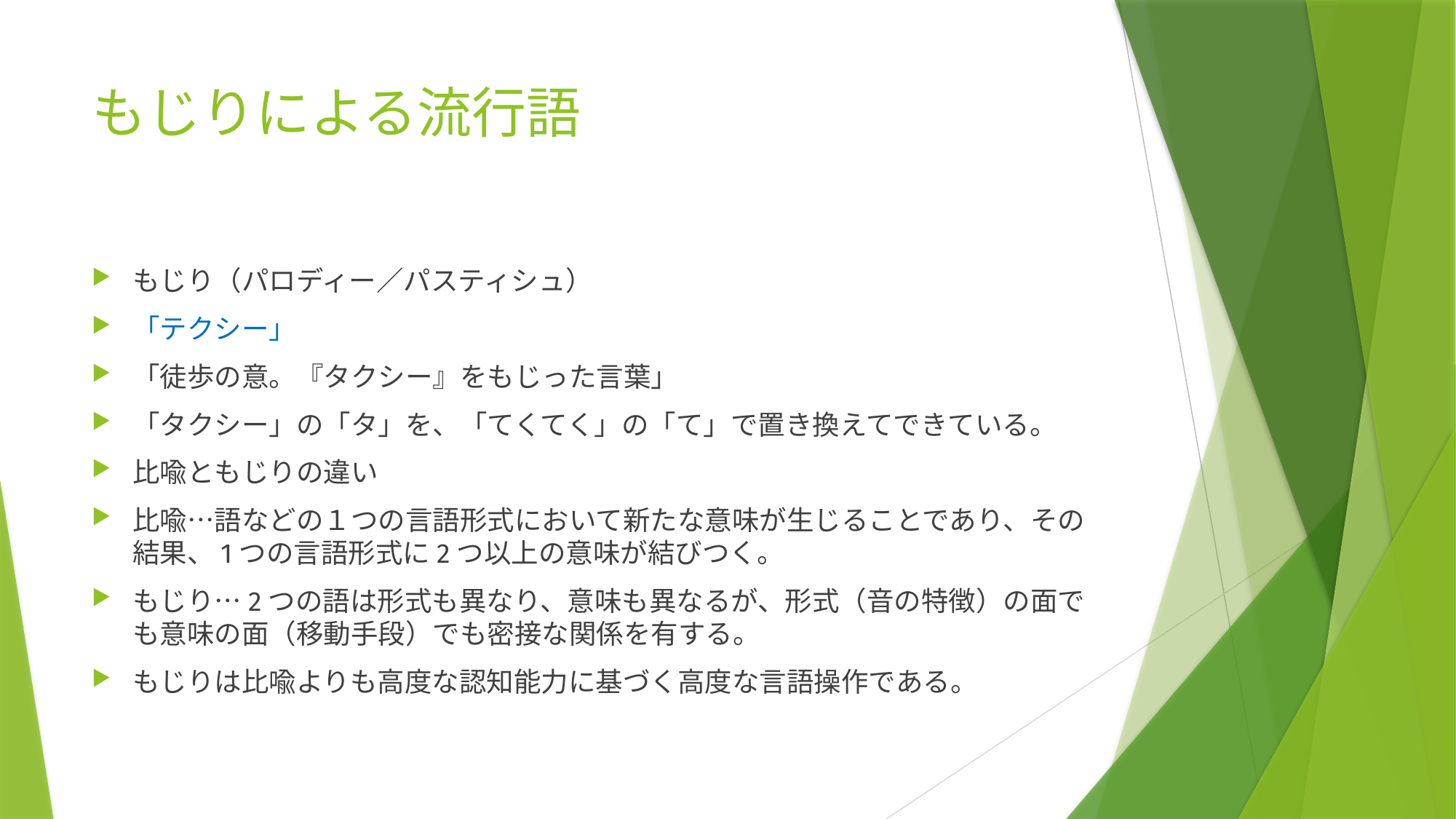

# もじりによる流行語
もじり（パロディー／パスティシュ）
「テクシー」
「徒歩の意。『タクシー』をもじった言葉」
「タクシー」の「タ」を、「てくてく」の「て」で置き換えてできている。
比喩ともじりの違い
比喩…語などの１つの言語形式において新たな意味が生じることであり、その結果、1つの言語形式に2つ以上の意味が結びつく。
もじり…2つの語は形式も異なり、意味も異なるが、形式（音の特徴）の面でも意味の面（移動手段）でも密接な関係を有する。
もじりは比喩よりも高度な認知能力に基づく高度な言語操作である。